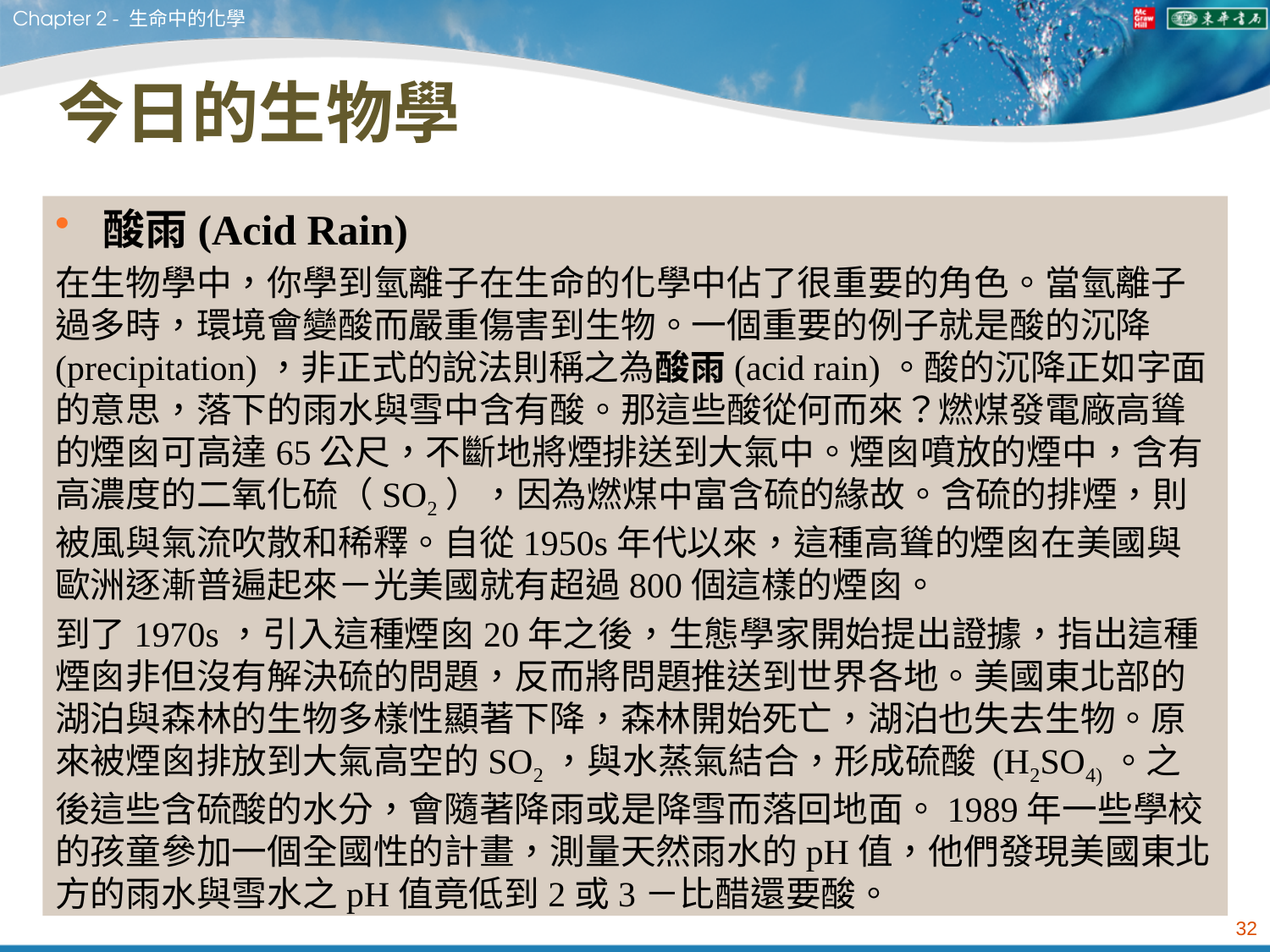

Chapter 2 - 生命中的化學
# 今日的生物學
酸雨(Acid Rain)
在生物學中，你學到氫離子在生命的化學中佔了很重要的角色。當氫離子過多時，環境會變酸而嚴重傷害到生物。一個重要的例子就是酸的沉降(precipitation)，非正式的說法則稱之為酸雨(acid rain)。酸的沉降正如字面的意思，落下的雨水與雪中含有酸。那這些酸從何而來？燃煤發電廠高聳的煙囪可高達65公尺，不斷地將煙排送到大氣中。煙囪噴放的煙中，含有高濃度的二氧化硫（SO2），因為燃煤中富含硫的緣故。含硫的排煙，則被風與氣流吹散和稀釋。自從1950s年代以來，這種高聳的煙囪在美國與歐洲逐漸普遍起來－光美國就有超過800個這樣的煙囪。
到了1970s，引入這種煙囪20年之後，生態學家開始提出證據，指出這種煙囪非但沒有解決硫的問題，反而將問題推送到世界各地。美國東北部的湖泊與森林的生物多樣性顯著下降，森林開始死亡，湖泊也失去生物。原來被煙囪排放到大氣高空的SO2，與水蒸氣結合，形成硫酸 (H2SO4)。之後這些含硫酸的水分，會隨著降雨或是降雪而落回地面。1989年一些學校的孩童參加一個全國性的計畫，測量天然雨水的pH值，他們發現美國東北方的雨水與雪水之pH值竟低到2或3－比醋還要酸。
32